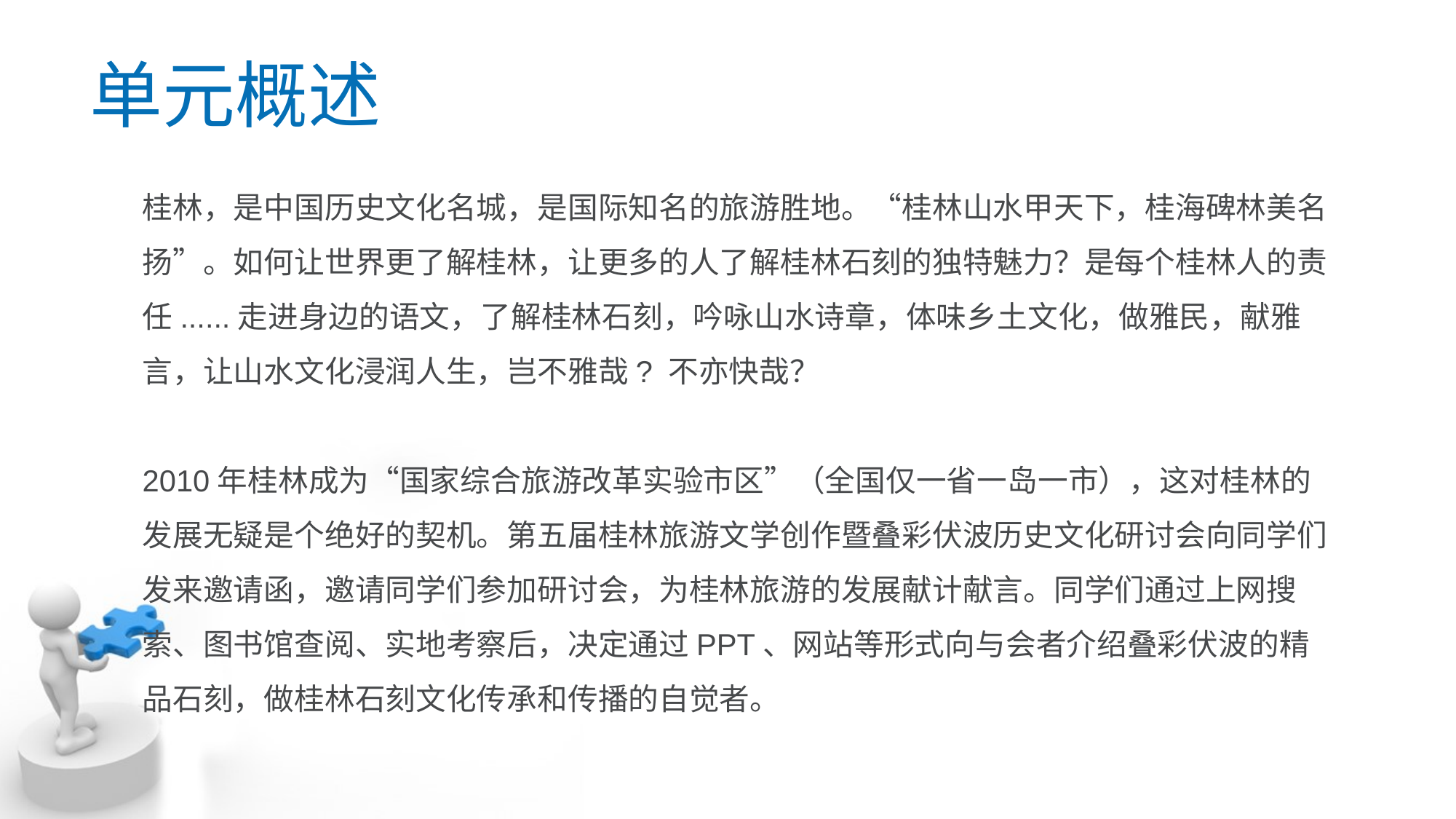

单元概述
桂林，是中国历史文化名城，是国际知名的旅游胜地。“桂林山水甲天下，桂海碑林美名扬”。如何让世界更了解桂林，让更多的人了解桂林石刻的独特魅力？是每个桂林人的责任......走进身边的语文，了解桂林石刻，吟咏山水诗章，体味乡土文化，做雅民，献雅言，让山水文化浸润人生，岂不雅哉? 不亦快哉？

2010年桂林成为“国家综合旅游改革实验市区”（全国仅一省一岛一市），这对桂林的发展无疑是个绝好的契机。第五届桂林旅游文学创作暨叠彩伏波历史文化研讨会向同学们发来邀请函，邀请同学们参加研讨会，为桂林旅游的发展献计献言。同学们通过上网搜索、图书馆查阅、实地考察后，决定通过PPT、网站等形式向与会者介绍叠彩伏波的精品石刻，做桂林石刻文化传承和传播的自觉者。